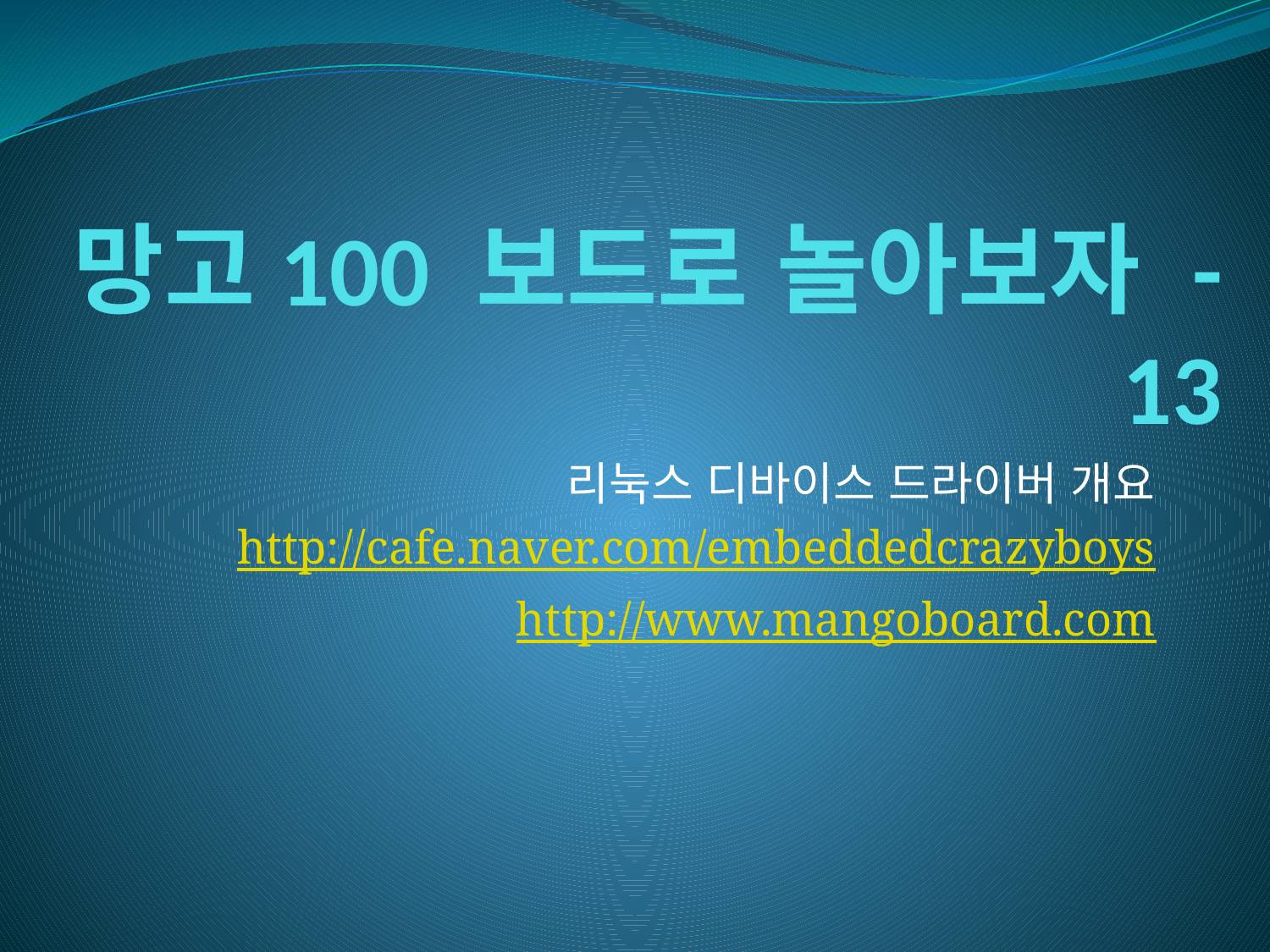

# 망고100 보드로 놀아보자 -13
리눅스 디바이스 드라이버 개요
http://cafe.naver.com/embeddedcrazyboys
http://www.mangoboard.com